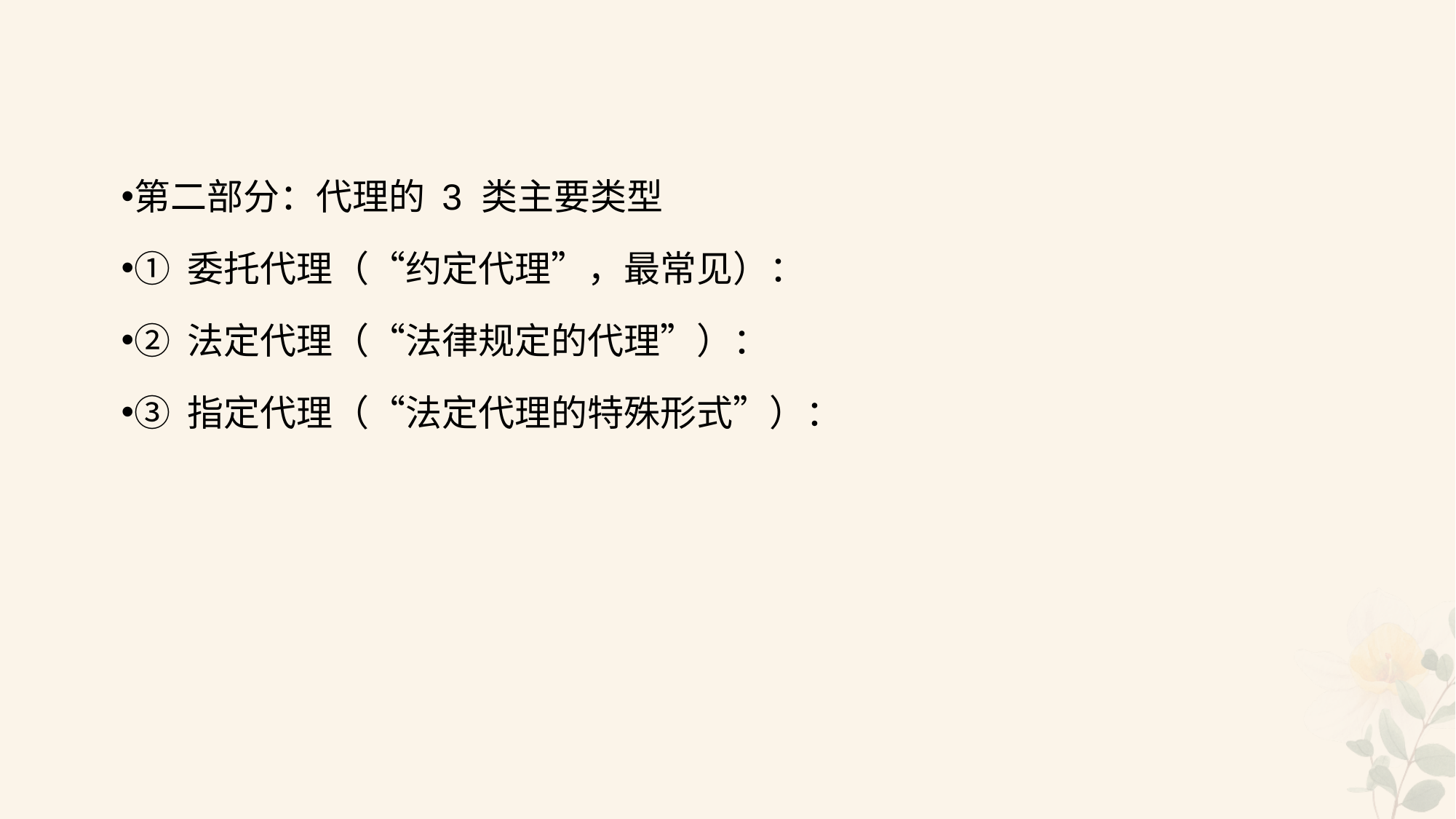

#
第二部分：代理的 3 类主要类型
① 委托代理（“约定代理”，最常见）：
② 法定代理（“法律规定的代理”）：
③ 指定代理（“法定代理的特殊形式”）：